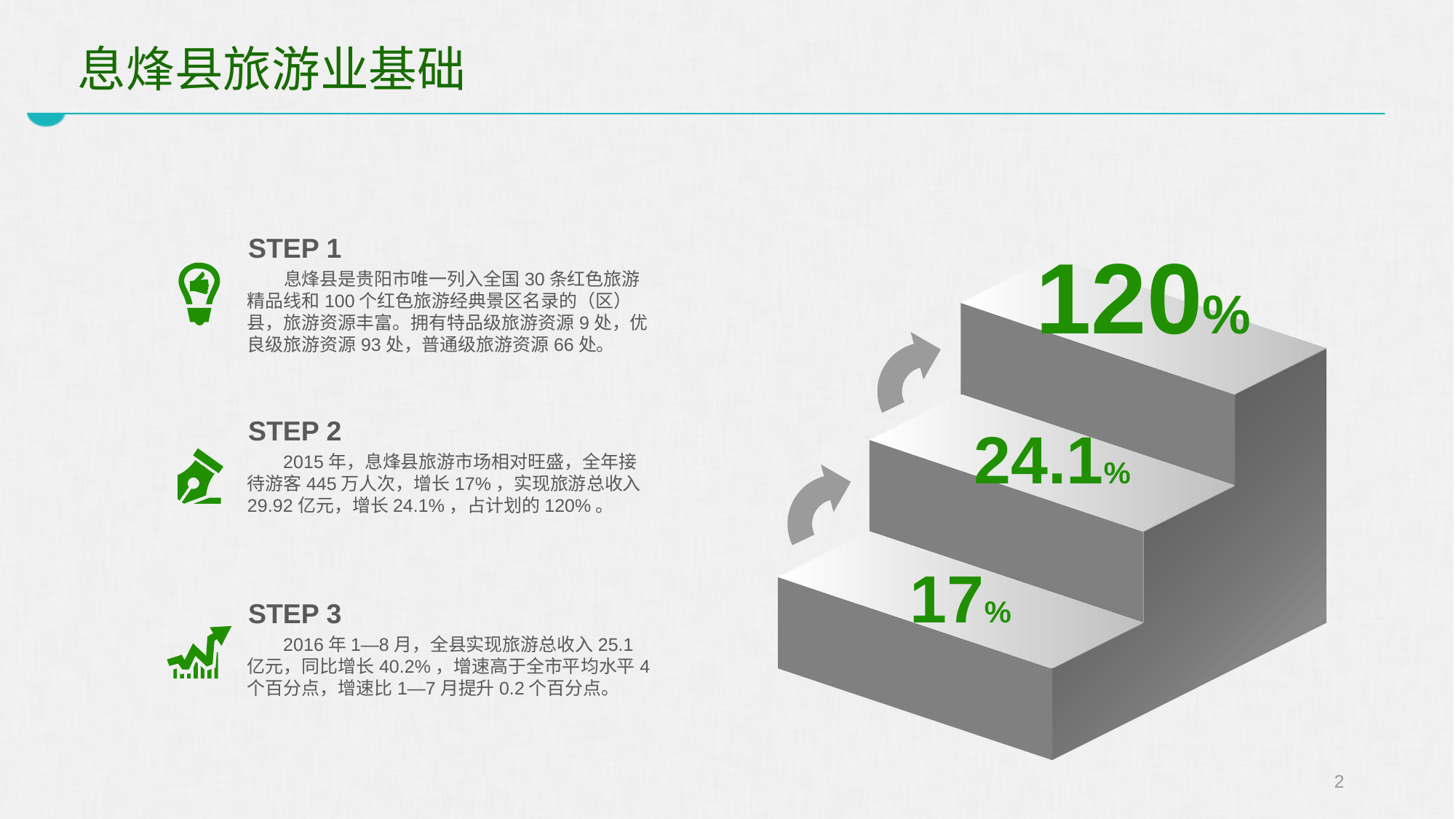

# 息烽县旅游业基础
STEP 1
        息烽县是贵阳市唯一列入全国30条红色旅游精品线和100个红色旅游经典景区名录的（区）县，旅游资源丰富。拥有特品级旅游资源9处，优良级旅游资源93处，普通级旅游资源66处。
120%

STEP 2
       2015年，息烽县旅游市场相对旺盛，全年接待游客445万人次，增长17%，实现旅游总收入29.92亿元，增长24.1%，占计划的120%。
24.1%

17%
STEP 3
       2016年1—8月，全县实现旅游总收入25.1亿元，同比增长40.2%，增速高于全市平均水平4个百分点，增速比1—7月提升0.2个百分点。

2